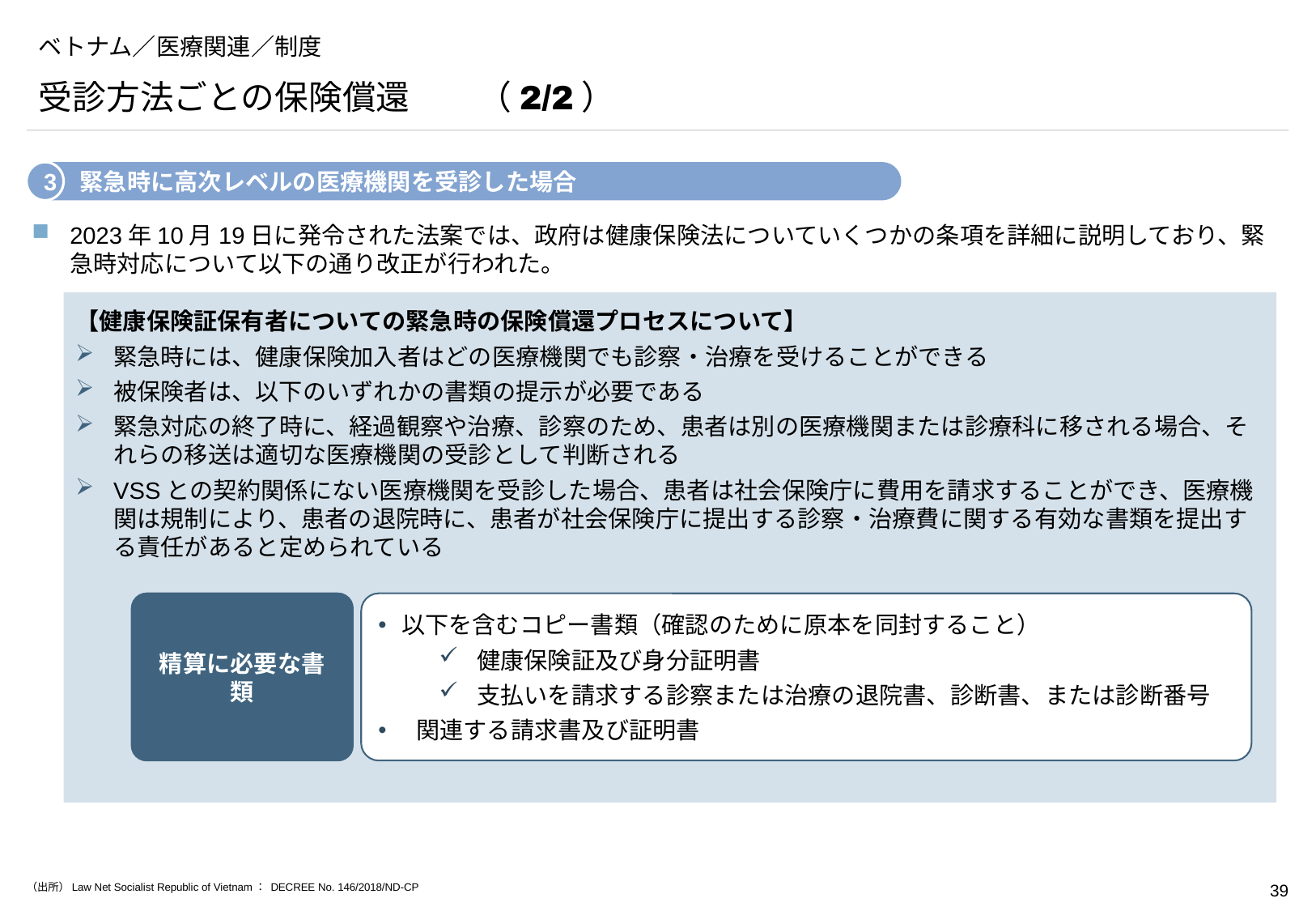

# ベトナム／医療関連／制度
受診方法ごとの保険償還　　（2/2）
3
緊急時に高次レベルの医療機関を受診した場合
2023年10月19日に発令された法案では、政府は健康保険法についていくつかの条項を詳細に説明しており、緊急時対応について以下の通り改正が行われた。
【健康保険証保有者についての緊急時の保険償還プロセスについて】
緊急時には、健康保険加入者はどの医療機関でも診察・治療を受けることができる
被保険者は、以下のいずれかの書類の提示が必要である
緊急対応の終了時に、経過観察や治療、診察のため、患者は別の医療機関または診療科に移される場合、それらの移送は適切な医療機関の受診として判断される
VSSとの契約関係にない医療機関を受診した場合、患者は社会保険庁に費用を請求することができ、医療機関は規制により、患者の退院時に、患者が社会保険庁に提出する診察・治療費に関する有効な書類を提出する責任があると定められている
精算に必要な書類
以下を含むコピー書類（確認のために原本を同封すること）
健康保険証及び身分証明書
支払いを請求する診察または治療の退院書、診断書、または診断番号
関連する請求書及び証明書
（出所）Law Net Socialist Republic of Vietnam： DECREE No. 146/2018/ND-CP